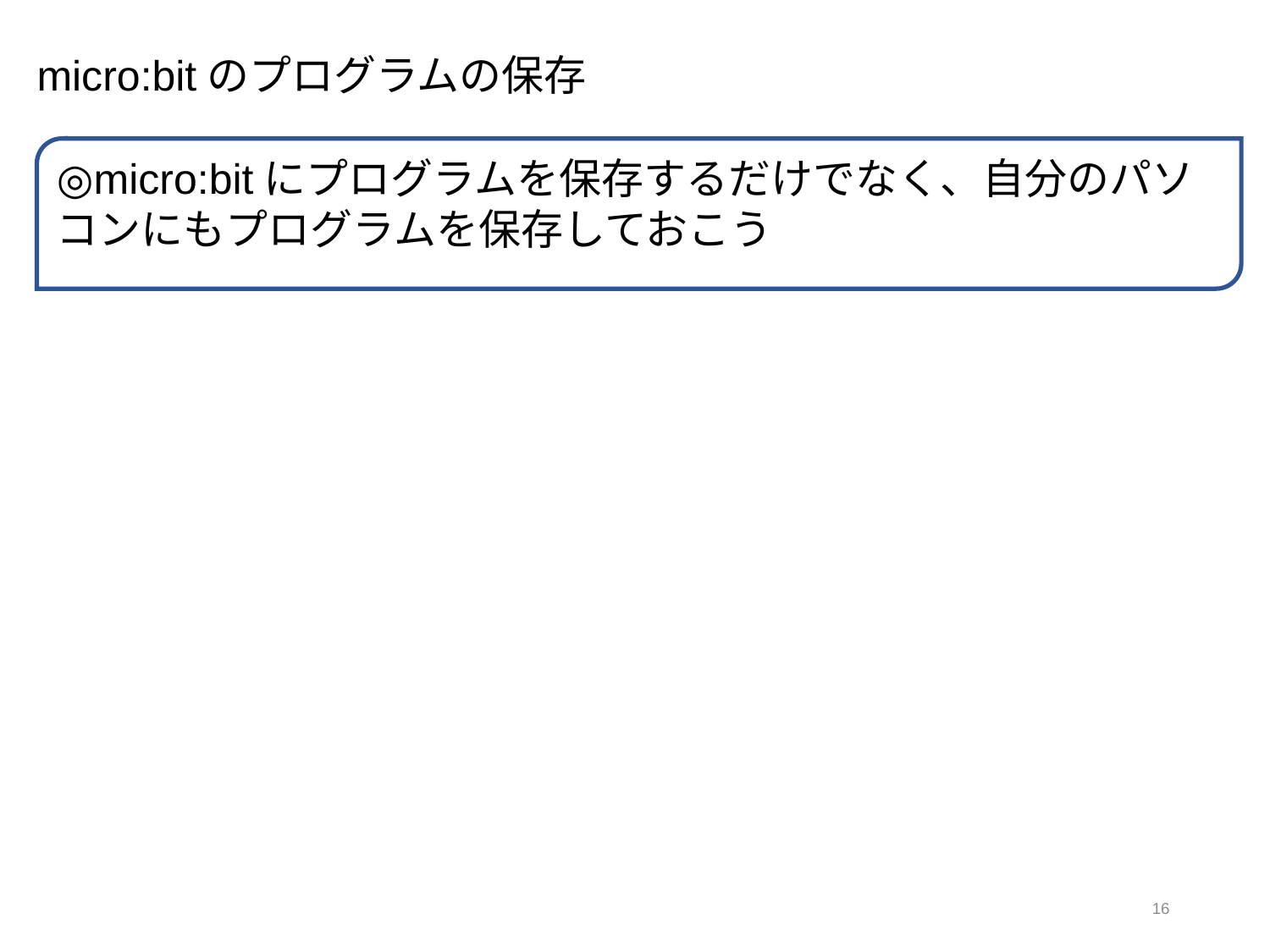

micro:bitのプログラムの保存
◎micro:bitにプログラムを保存するだけでなく、自分のパソコンにもプログラムを保存しておこう
16